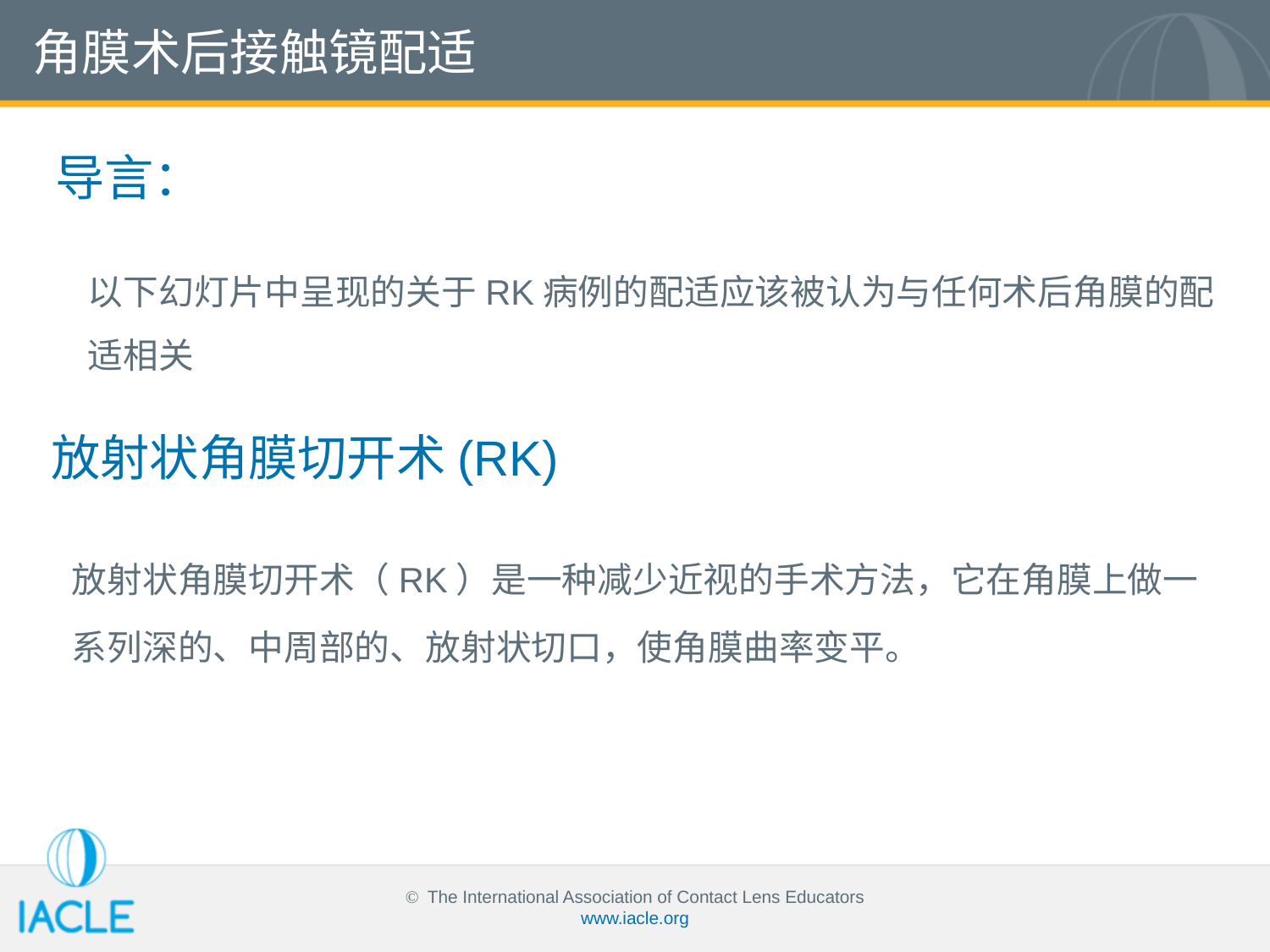

角膜术后接触镜配适
导言：
以下幻灯片中呈现的关于RK病例的配适应该被认为与任何术后角膜的配适相关
放射状角膜切开术(RK)
放射状角膜切开术（RK）是一种减少近视的手术方法，它在角膜上做一系列深的、中周部的、放射状切口，使角膜曲率变平。